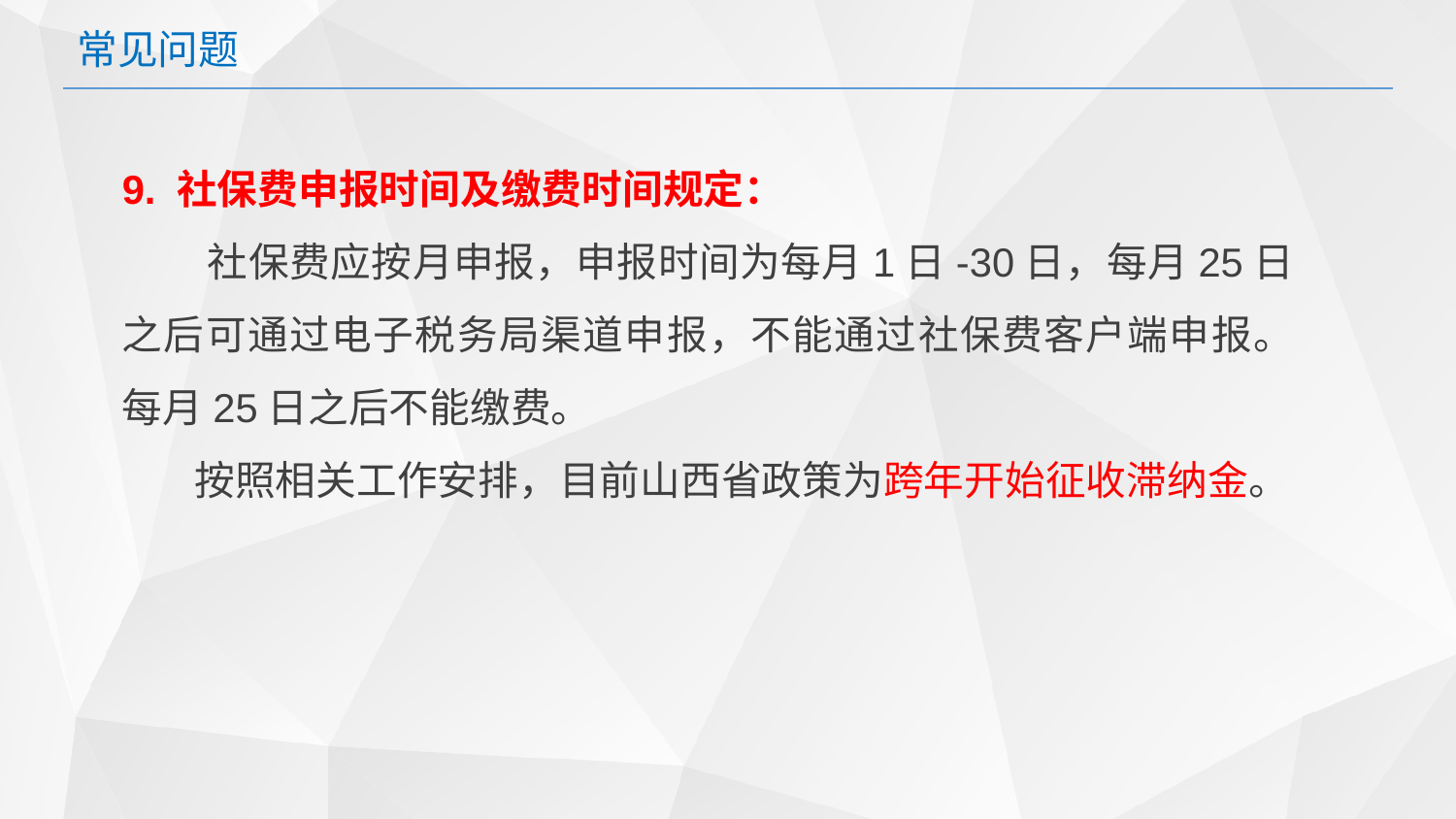

常见问题
9. 社保费申报时间及缴费时间规定：
        社保费应按月申报，申报时间为每月1日-30日，每月25日之后可通过电子税务局渠道申报，不能通过社保费客户端申报。每月25日之后不能缴费。
       按照相关工作安排，目前山西省政策为跨年开始征收滞纳金。